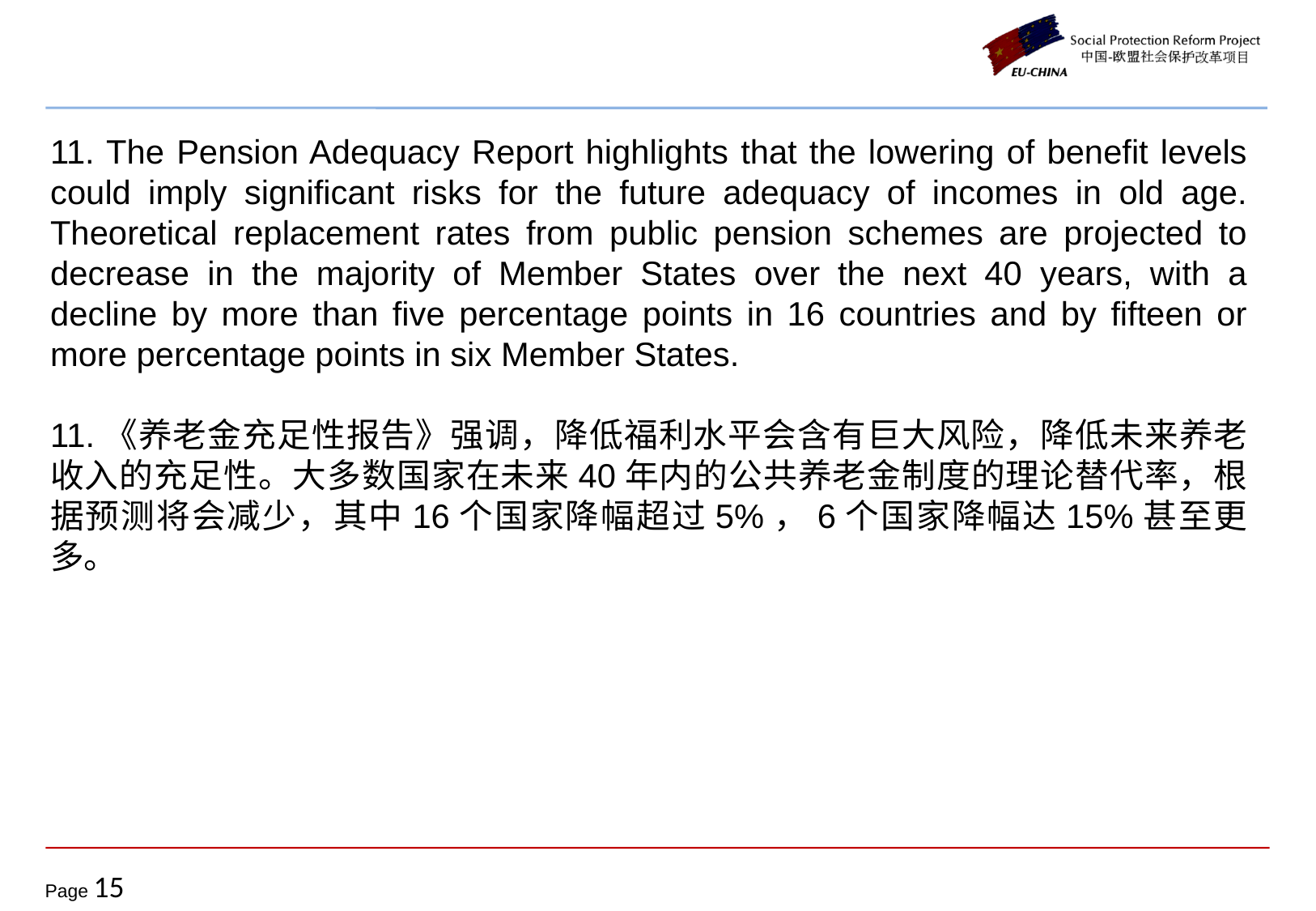

11. The Pension Adequacy Report highlights that the lowering of benefit levels could imply significant risks for the future adequacy of incomes in old age. Theoretical replacement rates from public pension schemes are projected to decrease in the majority of Member States over the next 40 years, with a decline by more than five percentage points in 16 countries and by fifteen or more percentage points in six Member States.

11.《养老金充足性报告》强调，降低福利水平会含有巨大风险，降低未来养老收入的充足性。大多数国家在未来40年内的公共养老金制度的理论替代率，根据预测将会减少，其中16个国家降幅超过5%，6个国家降幅达15%甚至更多。